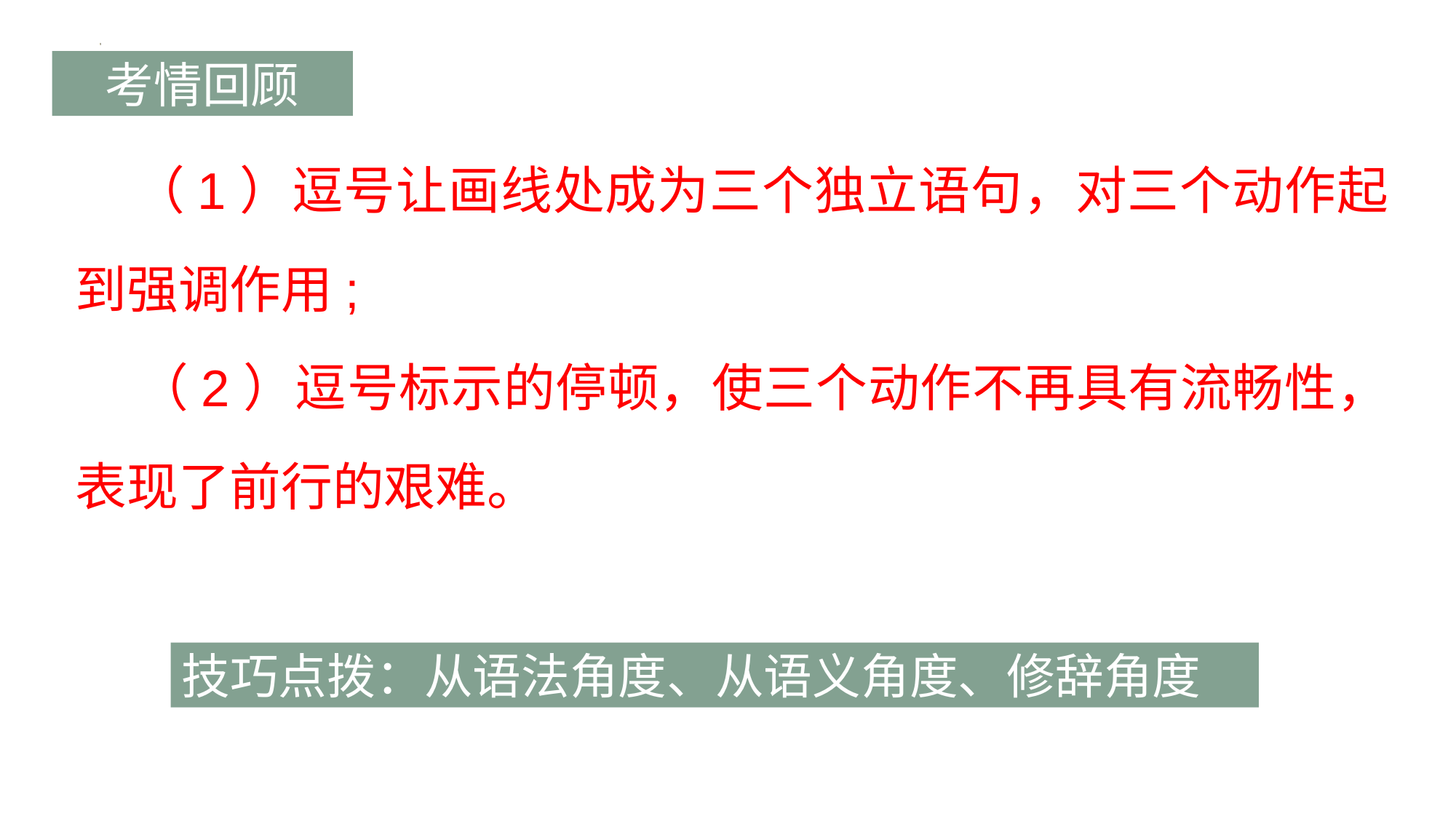

考情回顾
 （1）逗号让画线处成为三个独立语句，对三个动作起到强调作用;
 （2）逗号标示的停顿，使三个动作不再具有流畅性，表现了前行的艰难。

点击输入文本信息，简要陈述文本信息，字体大小可调节。点击输入文本信息，简要陈述文本信息，字体大小可调节。
点击输入文本信息，简要陈述文本信息，字体大小可调节。点击输入文本信息，简要陈述文本信息，字体大小可调节。
技巧点拨：从语法角度、从语义角度、修辞角度